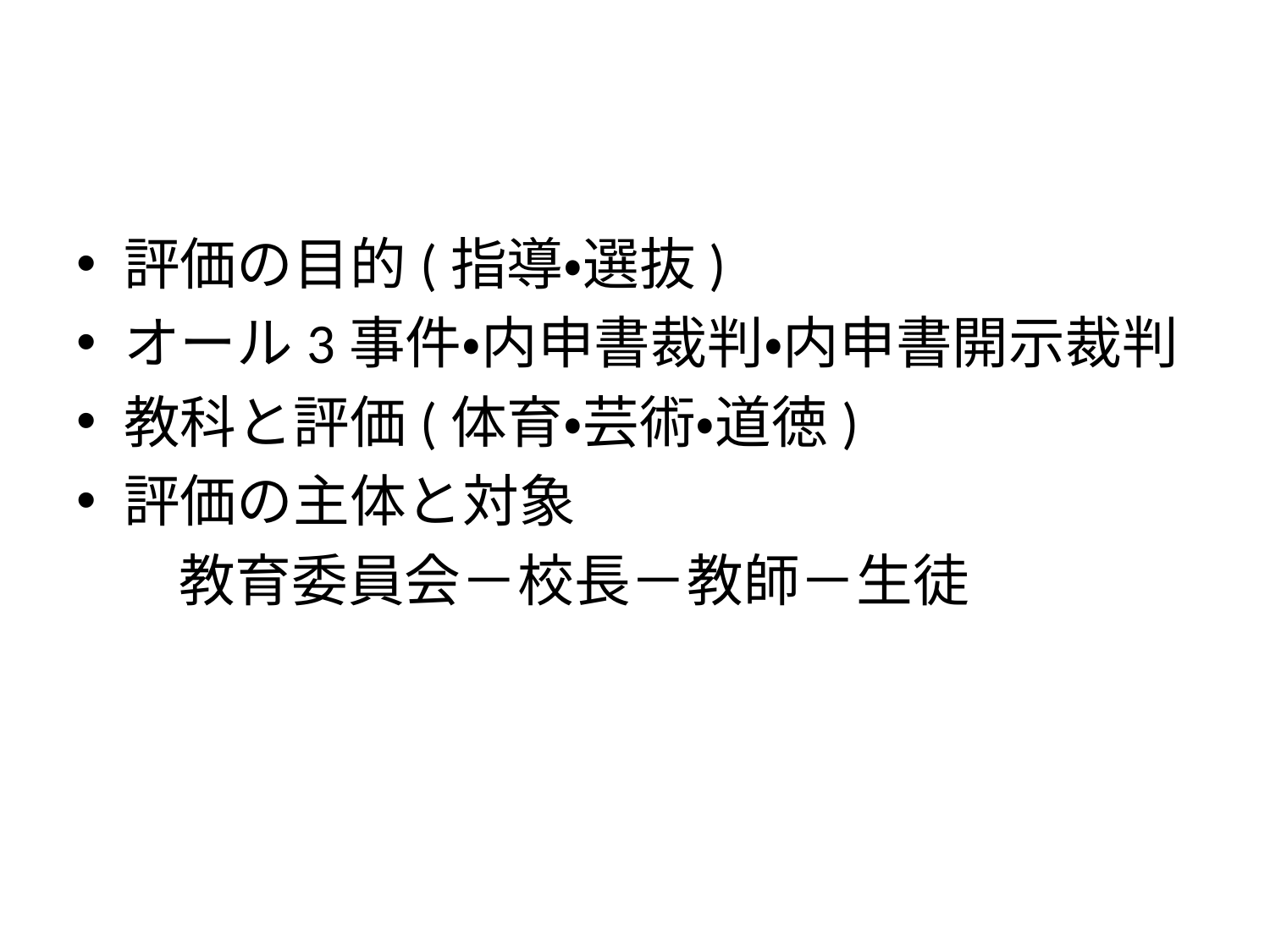

#
評価の目的(指導・選抜)
オール3事件・内申書裁判・内申書開示裁判
教科と評価(体育・芸術・道徳)
評価の主体と対象
       教育委員会－校長－教師－生徒